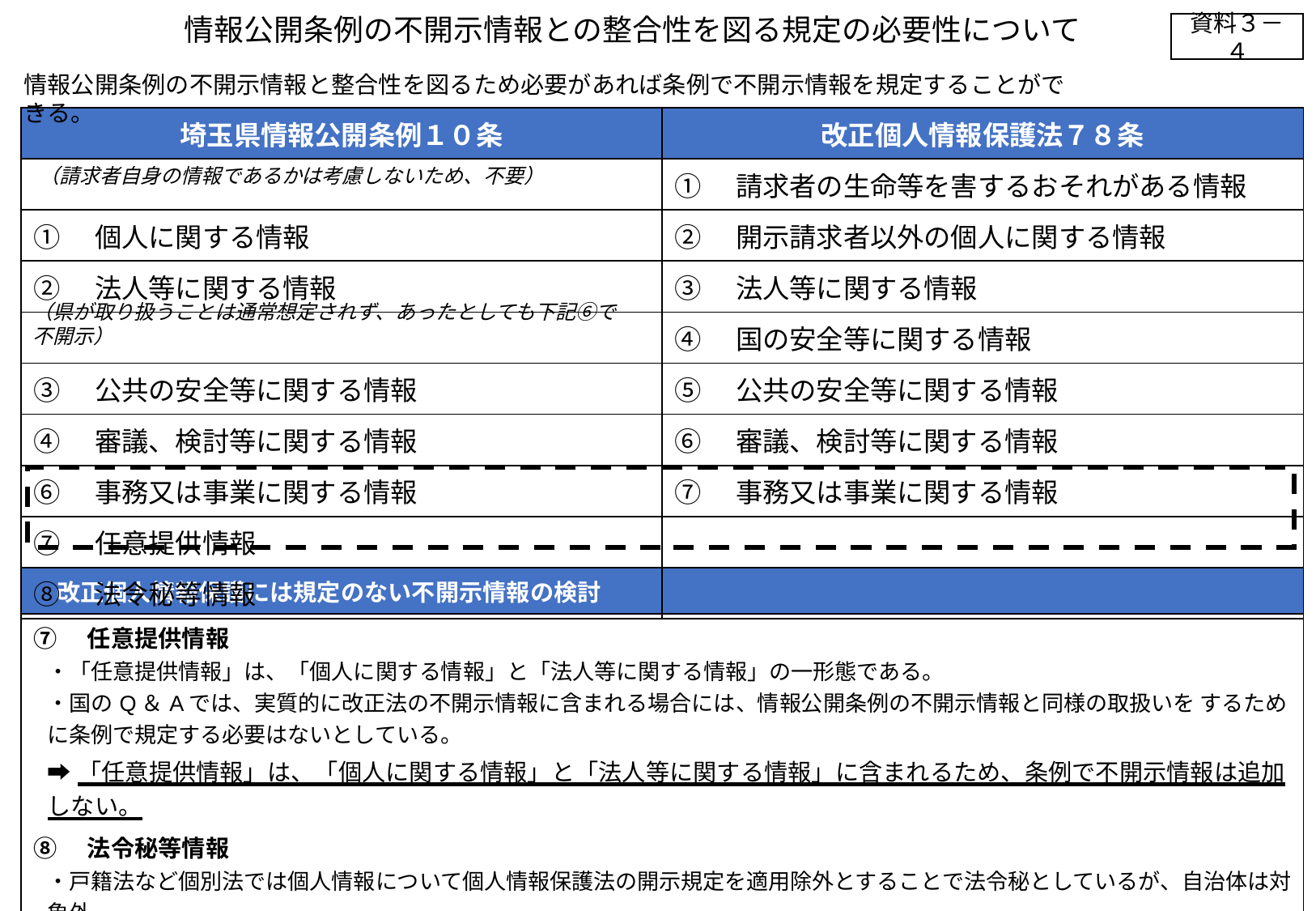

# 情報公開条例の不開示情報との整合性を図る規定の必要性について
資料３－４
情報公開条例の不開示情報と整合性を図るため必要があれば条例で不開示情報を規定することができる。

| 埼玉県情報公開条例１０条 | 改正個人情報保護法７８条 |
| --- | --- |
|  | ①　請求者の生命等を害するおそれがある情報 |
| ①　個人に関する情報 | ②　開示請求者以外の個人に関する情報 |
| ②　法人等に関する情報 | ③　法人等に関する情報 |
|  | ④　国の安全等に関する情報 |
| ③　公共の安全等に関する情報 | ⑤　公共の安全等に関する情報 |
| ④　審議、検討等に関する情報 | ⑥　審議、検討等に関する情報 |
| ⑥　事務又は事業に関する情報 | ⑦　事務又は事業に関する情報 |
| ⑦　任意提供情報 |  |
| ⑧　法令秘等情報 |  |
（請求者自身の情報であるかは考慮しないため、不要）
（県が取り扱うことは通常想定されず、あったとしても下記⑥で不開示）

| 改正個人情報保護には規定のない不開示情報の検討 |
| --- |
| ⑦　任意提供情報 ・「任意提供情報」は、「個人に関する情報」と「法人等に関する情報」の一形態である。 ・国のQ＆Aでは、実質的に改正法の不開示情報に含まれる場合には、情報公開条例の不開示情報と同様の取扱いを するために条例で規定する必要はないとしている。 ➡「任意提供情報」は、「個人に関する情報」と「法人等に関する情報」に含まれるため、条例で不開示情報は追加しない。 ⑧　法令秘等情報 ・戸籍法など個別法では個人情報について個人情報保護法の開示規定を適用除外とすることで法令秘としているが、自治体は対象外。 そのため、情報公開条例においては不開示情報として規定する必要がある。 ・個人情報保護法改正後は改正法が自治体に直接適用され、個別法の適用除外の規定も適用され法令秘となる。 ➡情報公開条例に合わせるために条例で不開示情報として追加するものについてはさらに検討する。 |